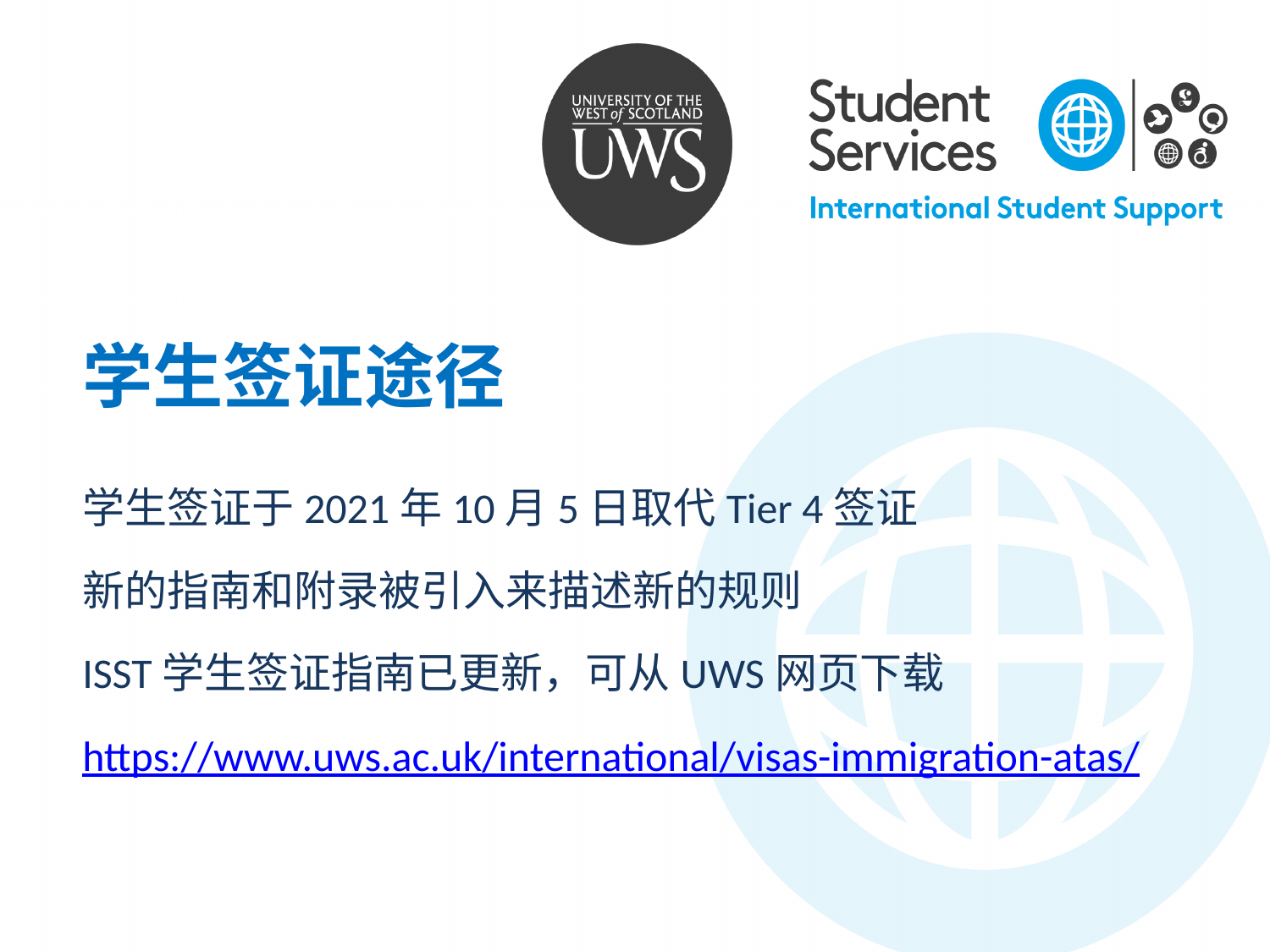

学生签证途径
学生签证于2021年10月5日取代Tier 4签证
新的指南和附录被引入来描述新的规则
ISST学生签证指南已更新，可从UWS网页下载
https://www.uws.ac.uk/international/visas-immigration-atas/